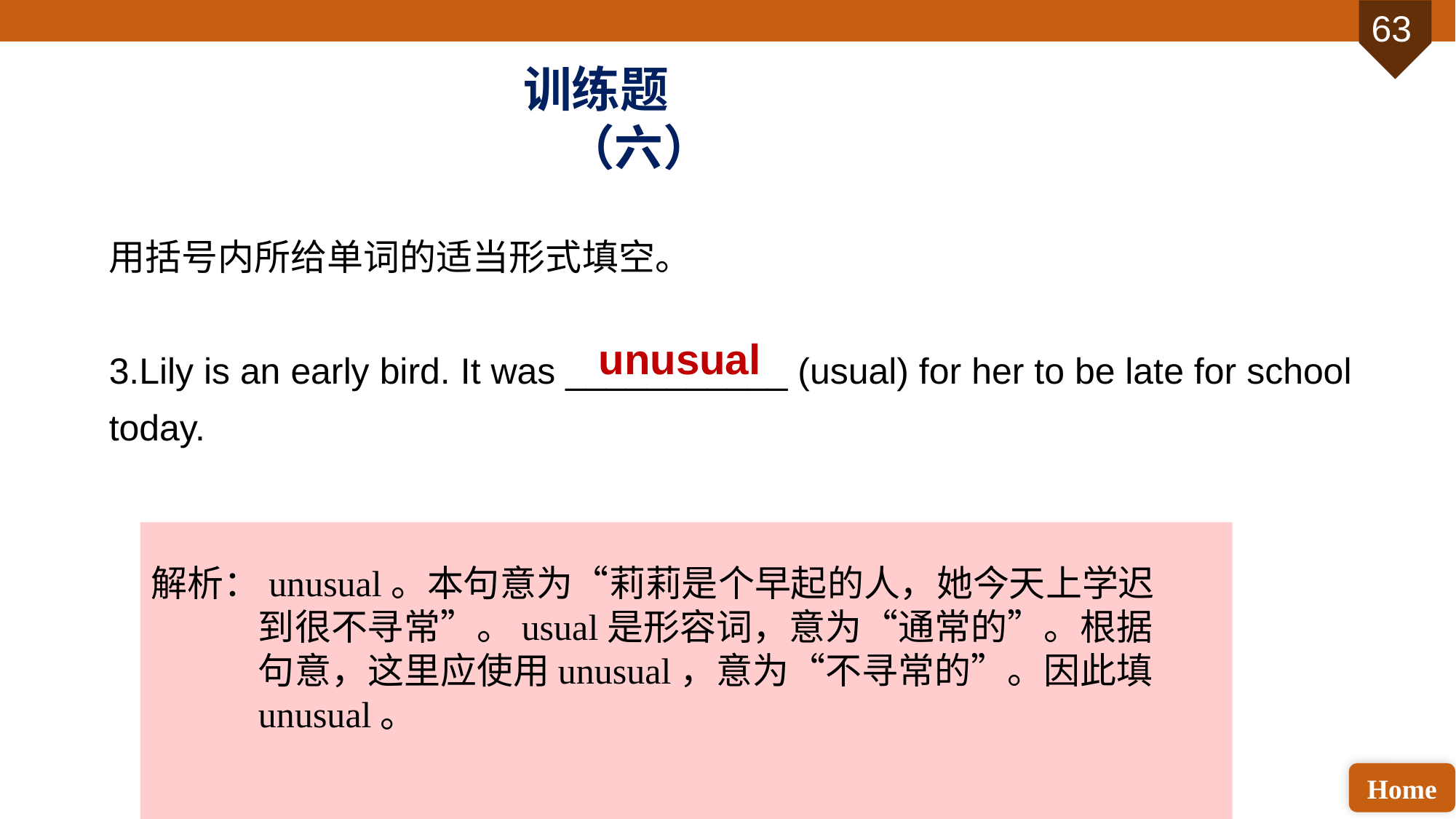

训练题（六）
用括号内所给单词的适当形式填空。

3.Lily is an early bird. It was ___________ (usual) for her to be late for school today.
unusual

解析：unusual。本句意为“莉莉是个早起的人，她今天上学迟到很不寻常”。usual是形容词，意为“通常的”。根据句意，这里应使用unusual，意为“不寻常的”。因此填unusual。